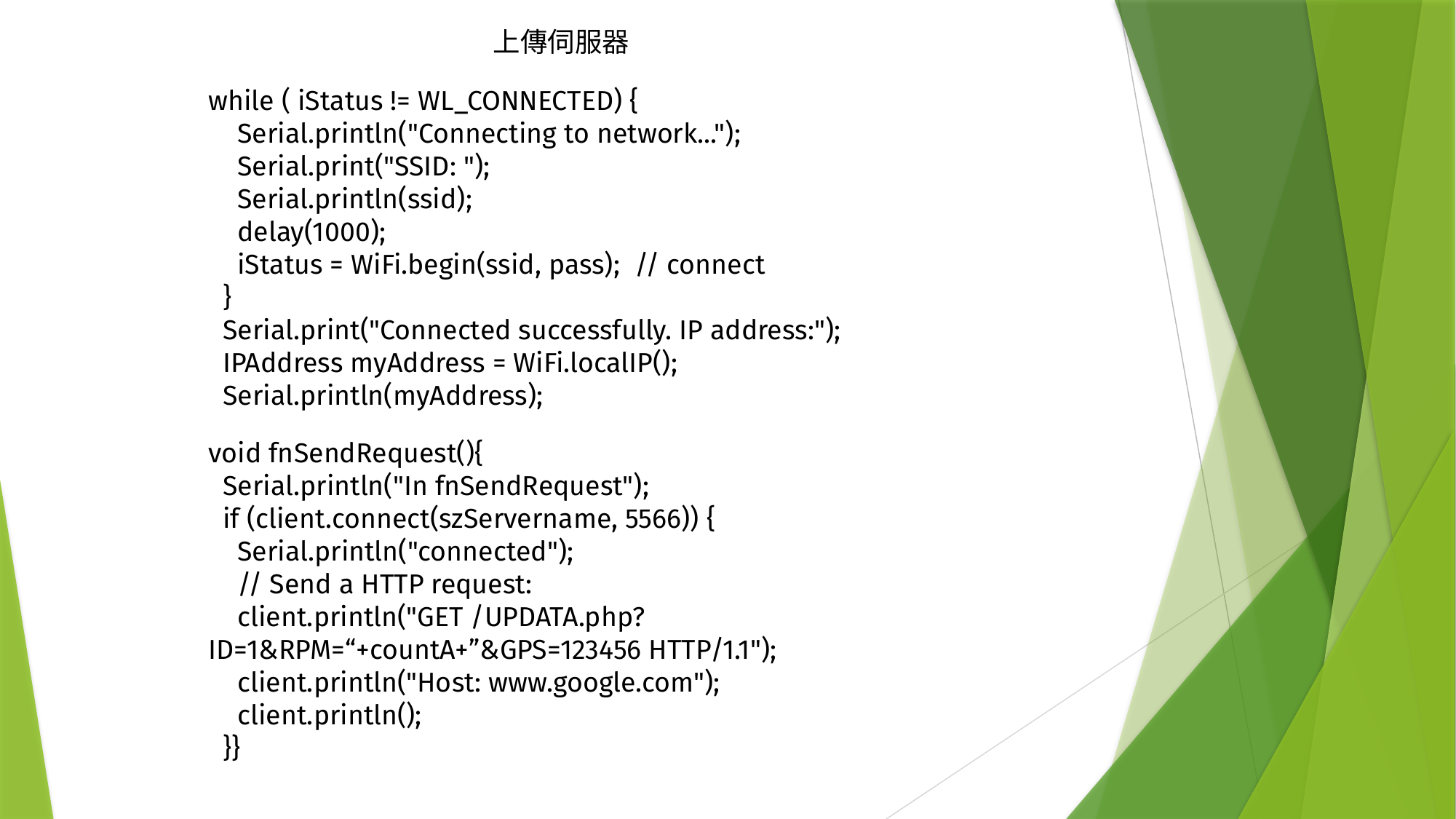

上傳伺服器
while ( iStatus != WL_CONNECTED) {
    Serial.println("Connecting to network...");
    Serial.print("SSID: ");
    Serial.println(ssid);
    delay(1000);
    iStatus = WiFi.begin(ssid, pass);  // connect
  }
  Serial.print("Connected successfully. IP address:");
  IPAddress myAddress = WiFi.localIP();
  Serial.println(myAddress);
void fnSendRequest(){
  Serial.println("In fnSendRequest");
  if (client.connect(szServername, 5566)) {
    Serial.println("connected");
    // Send a HTTP request:
    client.println("GET /UPDATA.php?ID=1&RPM=“+countA+”&GPS=123456 HTTP/1.1");
    client.println("Host: www.google.com");
    client.println();
  }}